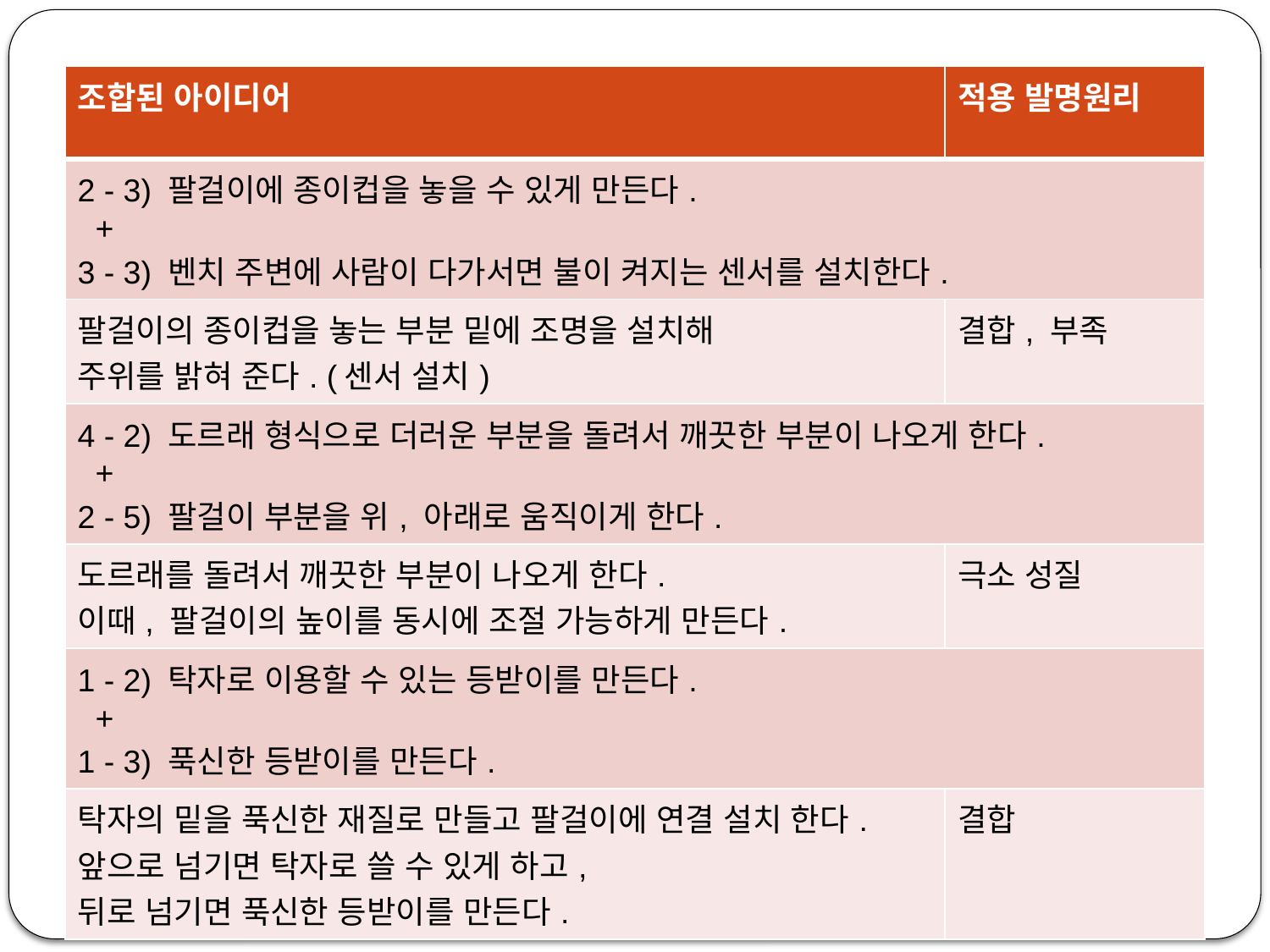

| 조합된 아이디어 | 적용 발명원리 |
| --- | --- |
| 2 - 3) 팔걸이에 종이컵을 놓을 수 있게 만든다. + 3 - 3) 벤치 주변에 사람이 다가서면 불이 켜지는 센서를 설치한다. |  |
| 팔걸이의 종이컵을 놓는 부분 밑에 조명을 설치해 주위를 밝혀 준다. (센서 설치) | 결합, 부족 |
| 4 - 2) 도르래 형식으로 더러운 부분을 돌려서 깨끗한 부분이 나오게 한다. + 2 - 5) 팔걸이 부분을 위, 아래로 움직이게 한다. |  |
| 도르래를 돌려서 깨끗한 부분이 나오게 한다. 이때, 팔걸이의 높이를 동시에 조절 가능하게 만든다. | 극소 성질 |
| 1 - 2) 탁자로 이용할 수 있는 등받이를 만든다. + 1 - 3) 푹신한 등받이를 만든다. |  |
| 탁자의 밑을 푹신한 재질로 만들고 팔걸이에 연결 설치 한다. 앞으로 넘기면 탁자로 쓸 수 있게 하고, 뒤로 넘기면 푹신한 등받이를 만든다. | 결합 |